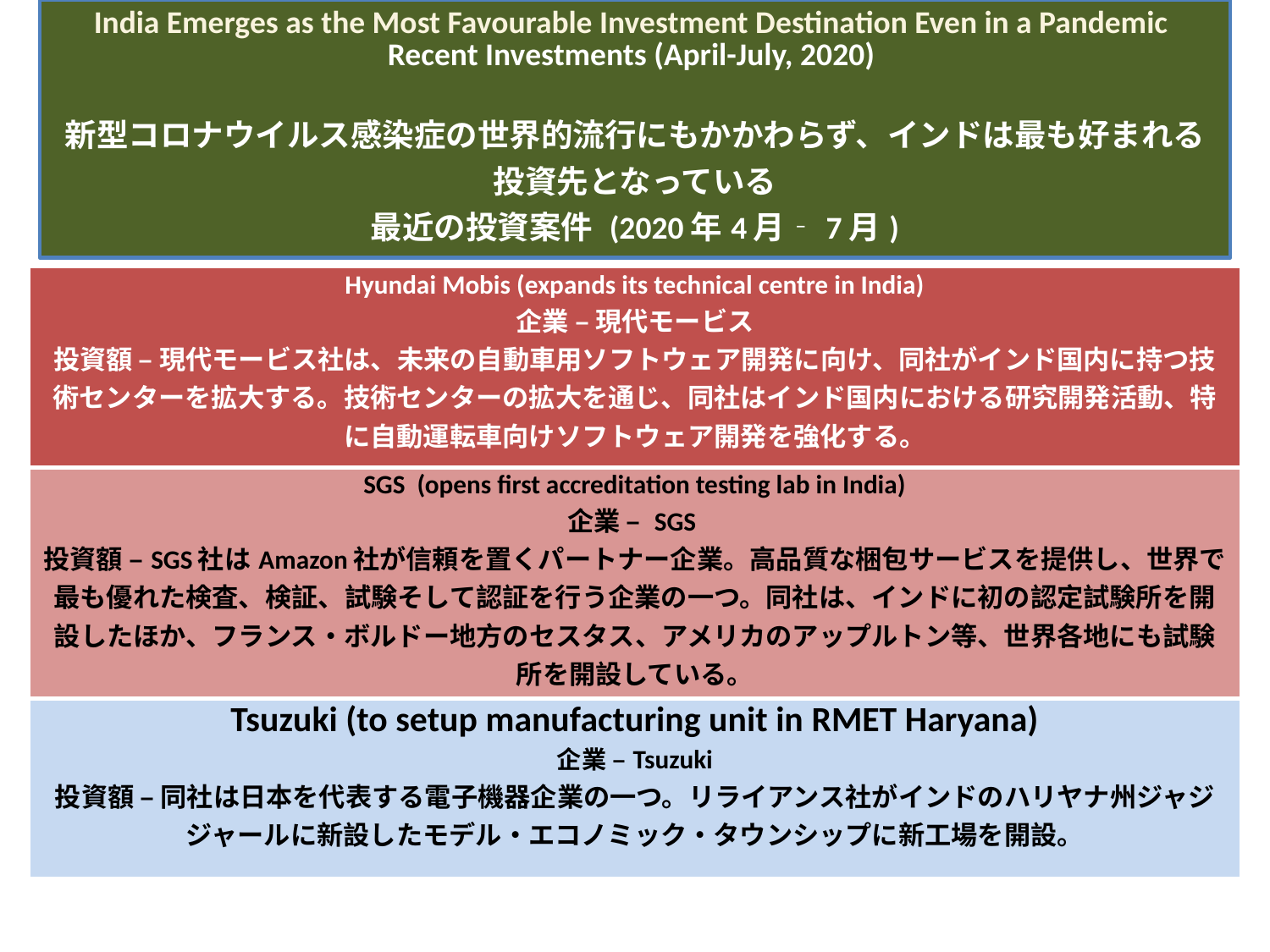

India Emerges as the Most Favourable Investment Destination Even in a Pandemic
Recent Investments (April-July, 2020)
新型コロナウイルス感染症の世界的流行にもかかわらず、インドは最も好まれる投資先となっている
最近の投資案件 (2020年4月‐7月)
| Hyundai Mobis (expands its technical centre in India) 企業 – 現代モービス 投資額 – 現代モービス社は、未来の自動車用ソフトウェア開発に向け、同社がインド国内に持つ技術センターを拡大する。技術センターの拡大を通じ、同社はインド国内における研究開発活動、特に自動運転車向けソフトウェア開発を強化する。 |
| --- |
| SGS (opens first accreditation testing lab in India) 企業 – SGS 投資額 –SGS社はAmazon社が信頼を置くパートナー企業。高品質な梱包サービスを提供し、世界で最も優れた検査、検証、試験そして認証を行う企業の一つ。同社は、インドに初の認定試験所を開設したほか、フランス・ボルドー地方のセスタス、アメリカのアップルトン等、世界各地にも試験所を開設している。 |
| Tsuzuki (to setup manufacturing unit in RMET Haryana) 企業 –Tsuzuki 投資額 – 同社は日本を代表する電子機器企業の一つ。リライアンス社がインドのハリヤナ州ジャジジャールに新設したモデル・エコノミック・タウンシップに新工場を開設。 |